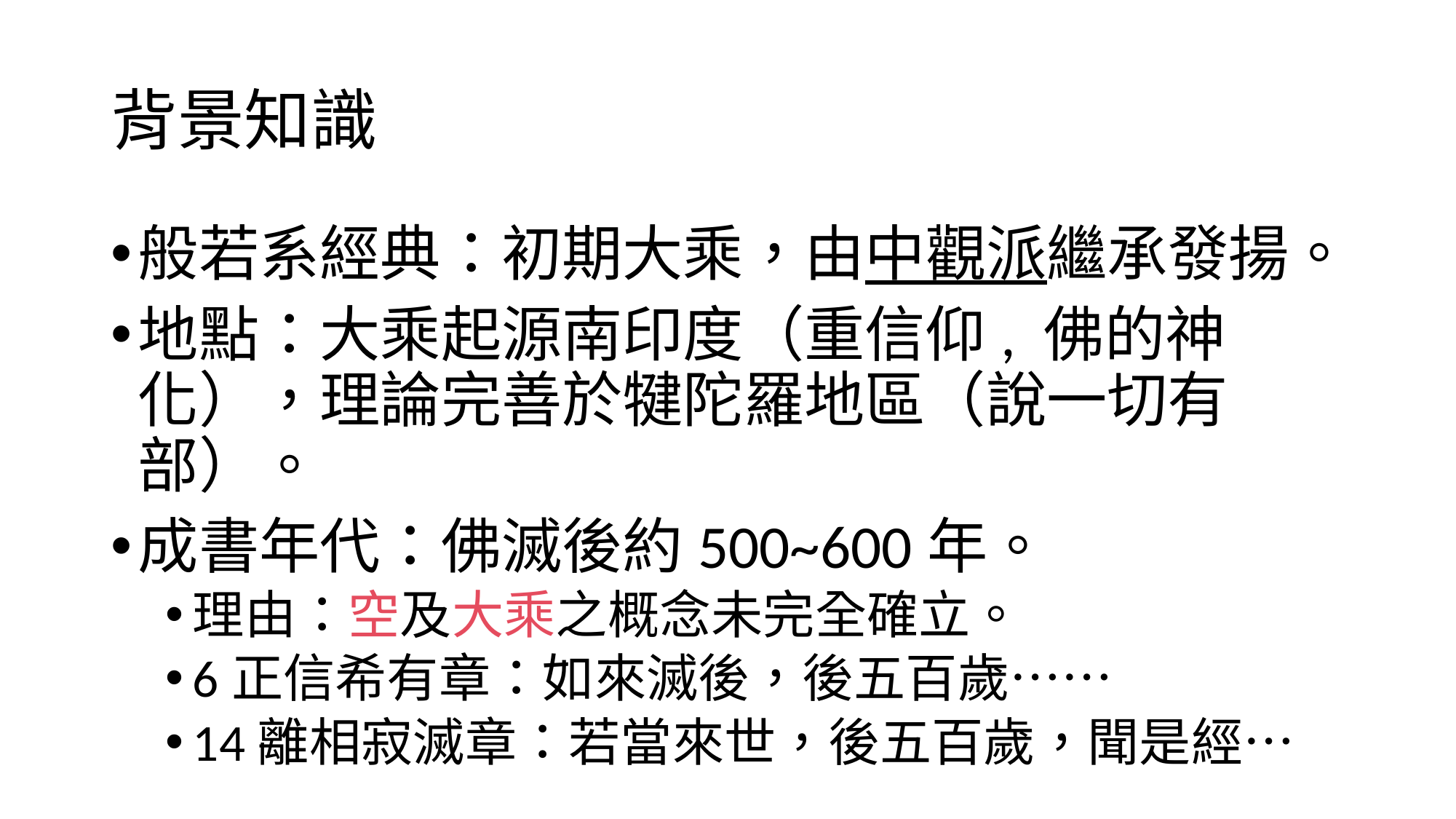

# 背景知識
般若系經典：初期大乘，由中觀派繼承發揚。
地點：大乘起源南印度（重信仰, 佛的神化），理論完善於犍陀羅地區（說一切有部）。
成書年代：佛滅後約500~600年。
理由：空及大乘之概念未完全確立。
6正信希有章：如來滅後，後五百歲……
14離相寂滅章：若當來世，後五百歲，聞是經…